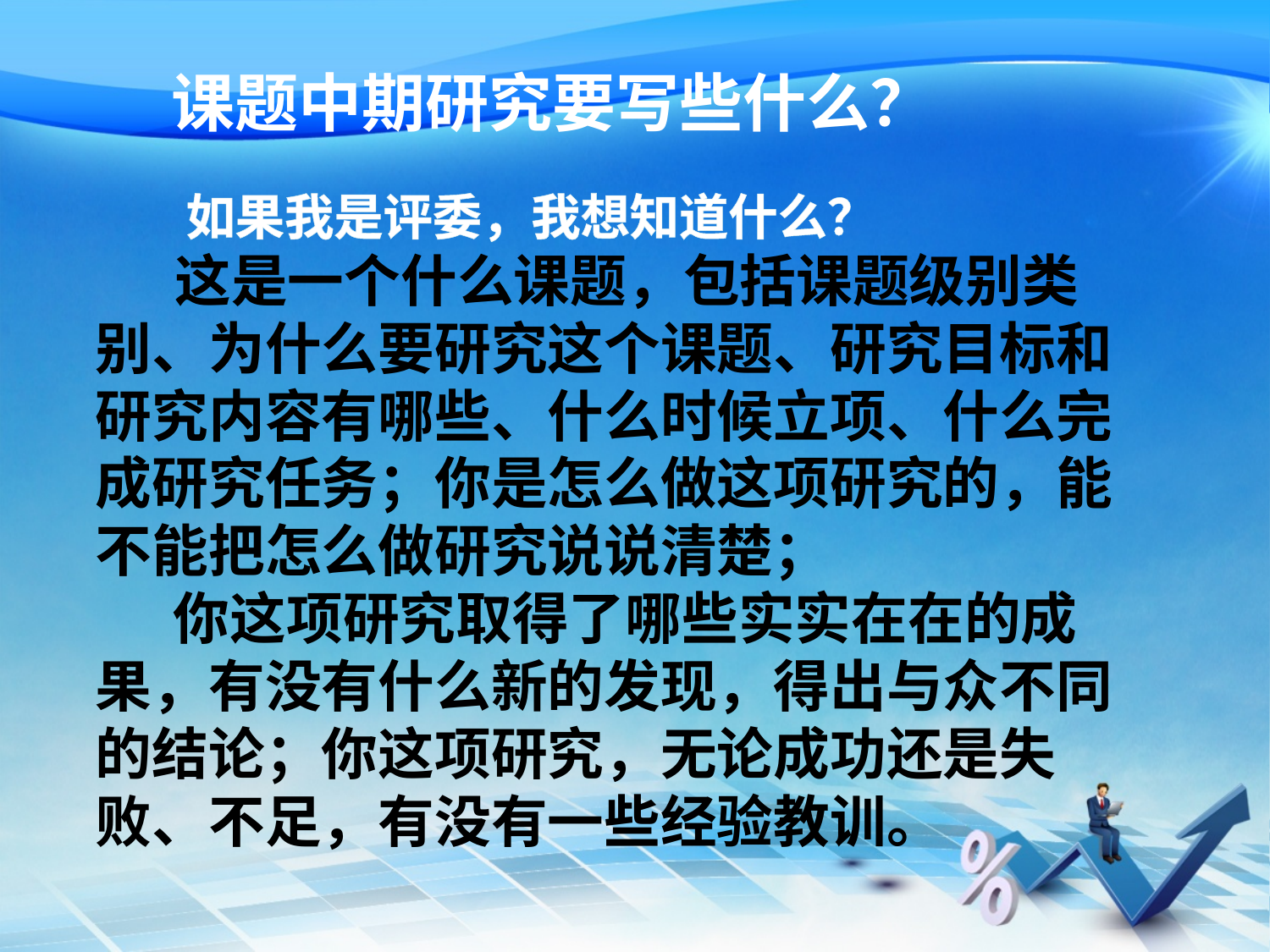

课题中期研究要写些什么？
       如果我是评委，我想知道什么？
      这是一个什么课题，包括课题级别类别、为什么要研究这个课题、研究目标和研究内容有哪些、什么时候立项、什么完成研究任务；你是怎么做这项研究的，能不能把怎么做研究说说清楚；
     你这项研究取得了哪些实实在在的成果，有没有什么新的发现，得出与众不同的结论；你这项研究，无论成功还是失败、不足，有没有一些经验教训。